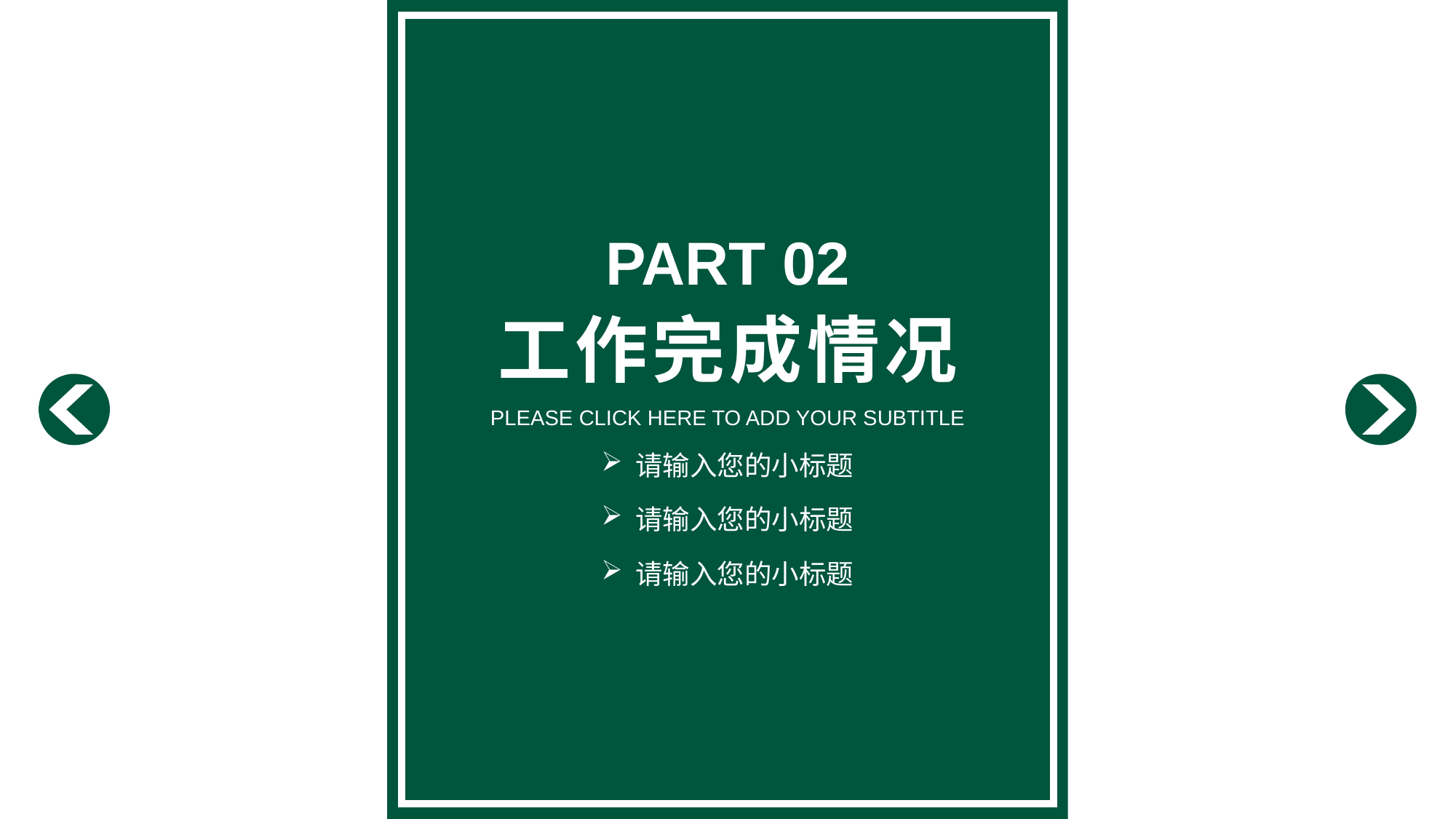

PART 02
工作完成情况

PLEASE CLICK HERE TO ADD YOUR SUBTITLE
请输入您的小标题
请输入您的小标题
请输入您的小标题